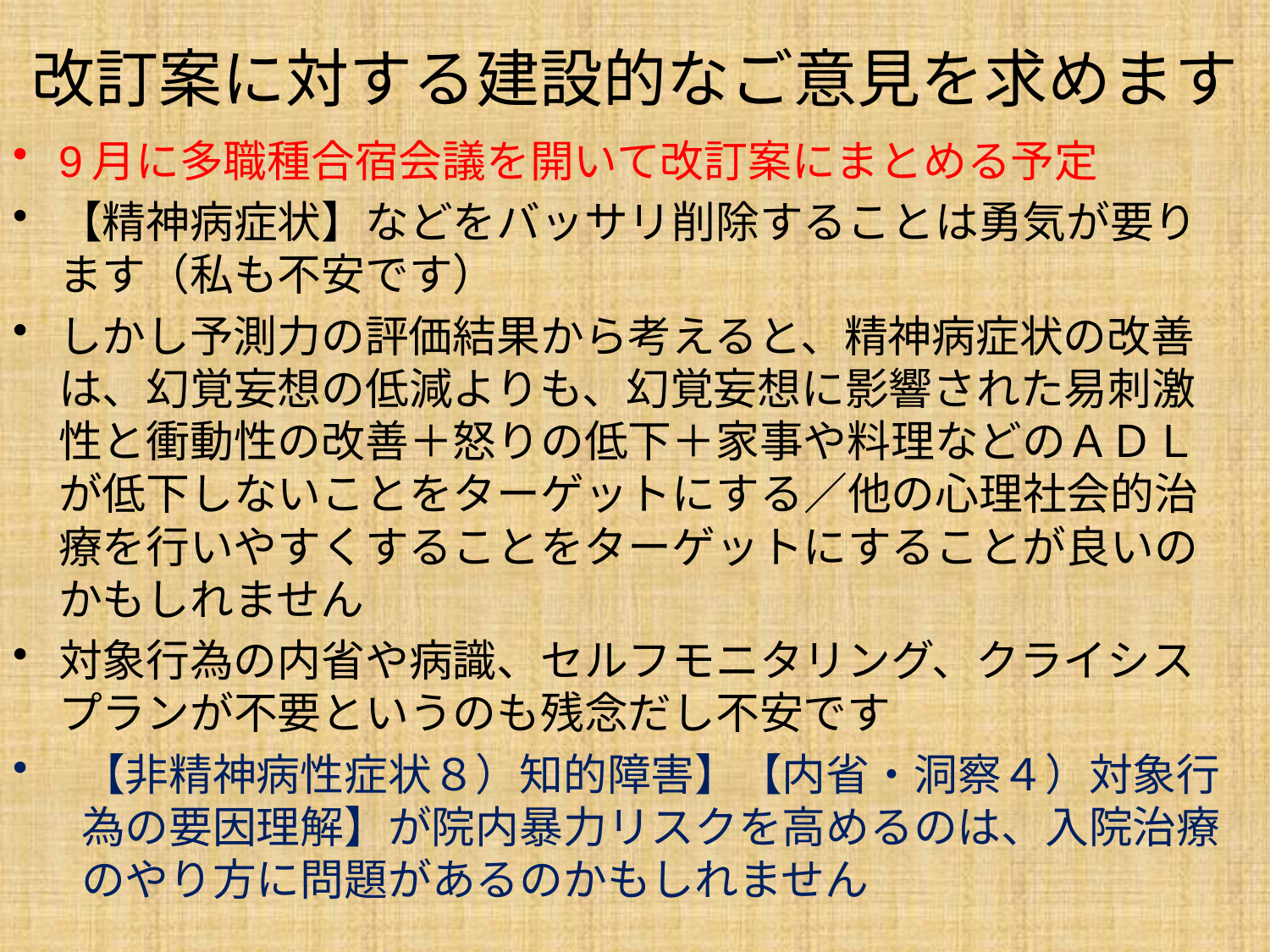

# 改訂案に対する建設的なご意見を求めます
9月に多職種合宿会議を開いて改訂案にまとめる予定
【精神病症状】などをバッサリ削除することは勇気が要ります（私も不安です）
しかし予測力の評価結果から考えると、精神病症状の改善は、幻覚妄想の低減よりも、幻覚妄想に影響された易刺激性と衝動性の改善＋怒りの低下＋家事や料理などのＡＤＬが低下しないことをターゲットにする／他の心理社会的治療を行いやすくすることをターゲットにすることが良いのかもしれません
対象行為の内省や病識、セルフモニタリング、クライシスプランが不要というのも残念だし不安です
【非精神病性症状８）知的障害】【内省・洞察４）対象行為の要因理解】が院内暴力リスクを高めるのは、入院治療のやり方に問題があるのかもしれません